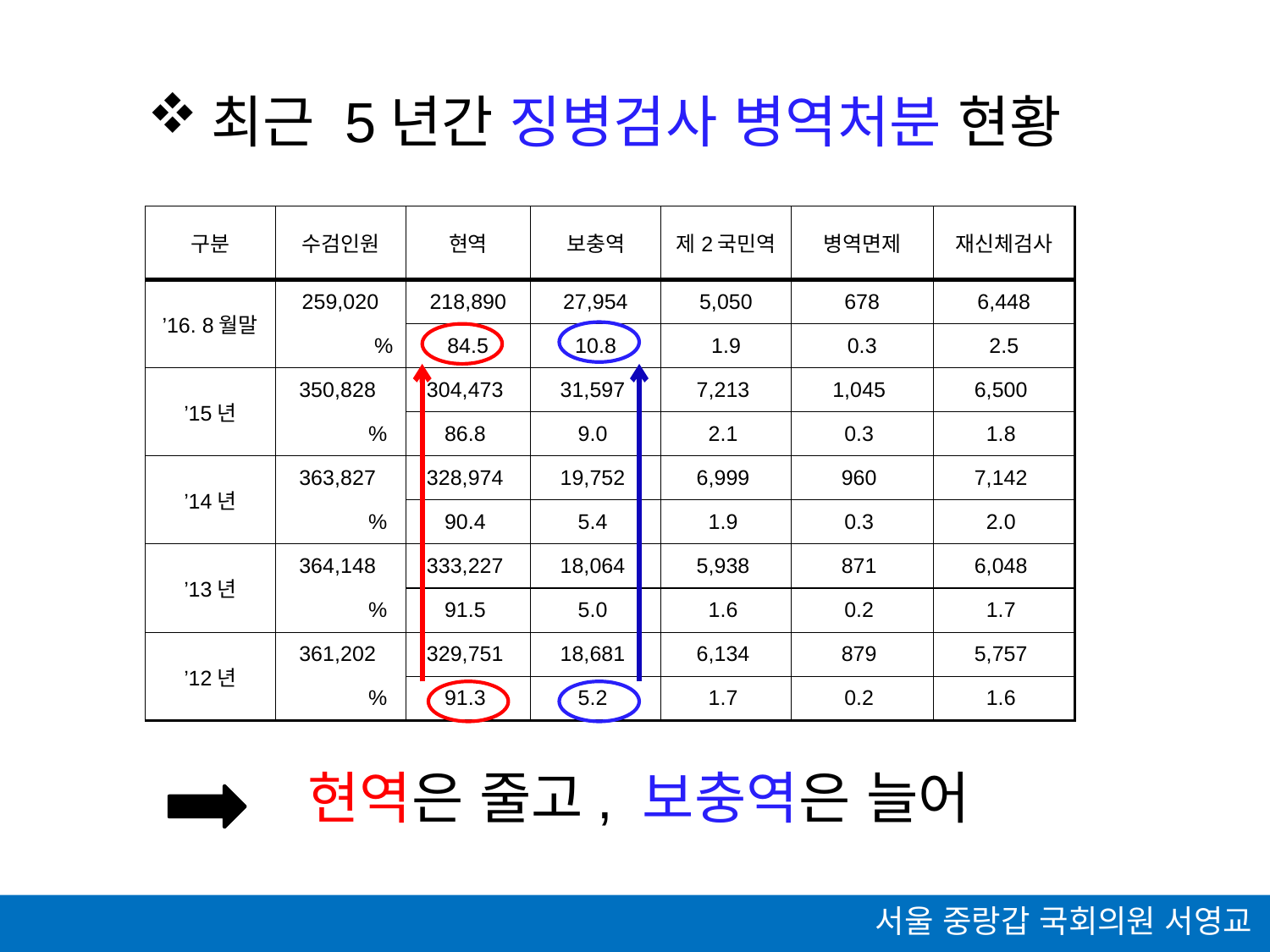

최근 5년간 징병검사 병역처분 현황
| 구분 | 수검인원 | 현역 | 보충역 | 제2국민역 | 병역면제 | 재신체검사 |
| --- | --- | --- | --- | --- | --- | --- |
| ’16. 8월말 | 259,020 | 218,890 | 27,954 | 5,050 | 678 | 6,448 |
|  | % | 84.5 | 10.8 | 1.9 | 0.3 | 2.5 |
| ’15년 | 350,828 | 304,473 | 31,597 | 7,213 | 1,045 | 6,500 |
|  | % | 86.8 | 9.0 | 2.1 | 0.3 | 1.8 |
| ’14년 | 363,827 | 328,974 | 19,752 | 6,999 | 960 | 7,142 |
|  | % | 90.4 | 5.4 | 1.9 | 0.3 | 2.0 |
| ’13년 | 364,148 | 333,227 | 18,064 | 5,938 | 871 | 6,048 |
|  | % | 91.5 | 5.0 | 1.6 | 0.2 | 1.7 |
| ’12년 | 361,202 | 329,751 | 18,681 | 6,134 | 879 | 5,757 |
|  | % | 91.3 | 5.2 | 1.7 | 0.2 | 1.6 |

현역은 줄고, 보충역은 늘어

서울 중랑갑 국회의원 서영교